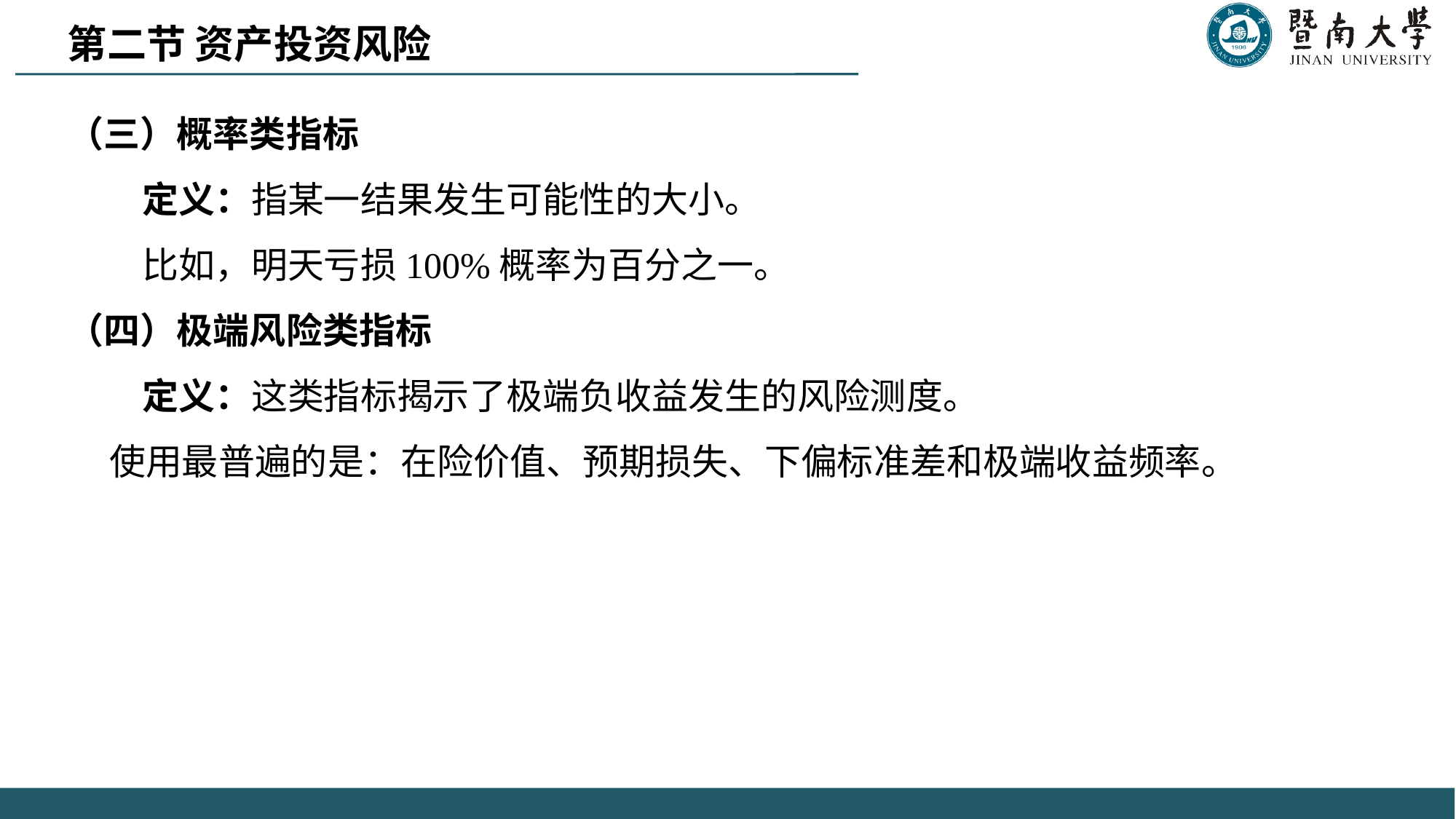

第二节 资产投资风险
（三）概率类指标
        定义：指某一结果发生可能性的大小。
        比如，明天亏损100%概率为百分之一。
（四）极端风险类指标
        定义：这类指标揭示了极端负收益发生的风险测度。
    使用最普遍的是：在险价值、预期损失、下偏标准差和极端收益频率。